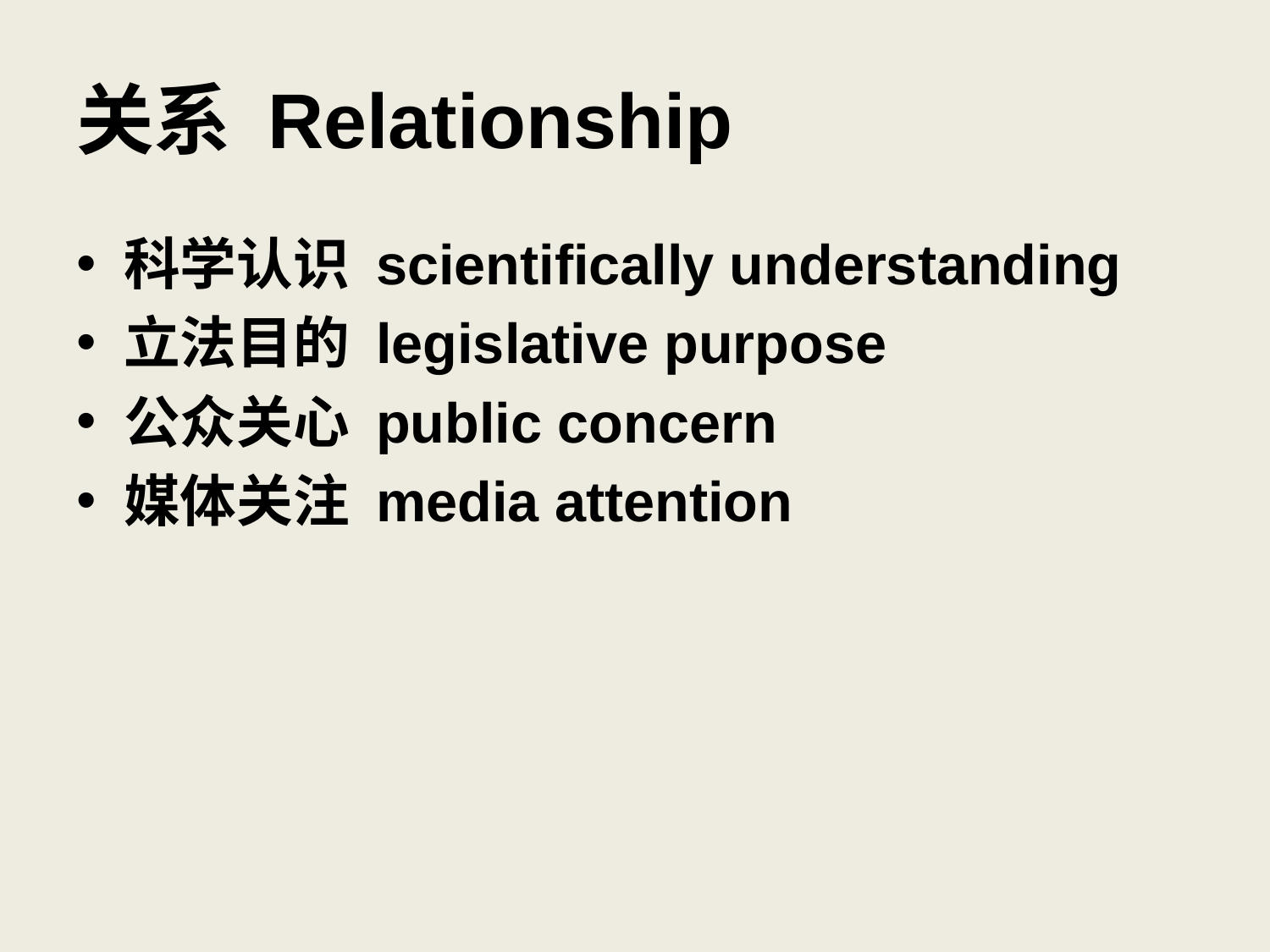

# 关系 Relationship
科学认识 scientifically understanding
立法目的 legislative purpose
公众关心 public concern
媒体关注 media attention